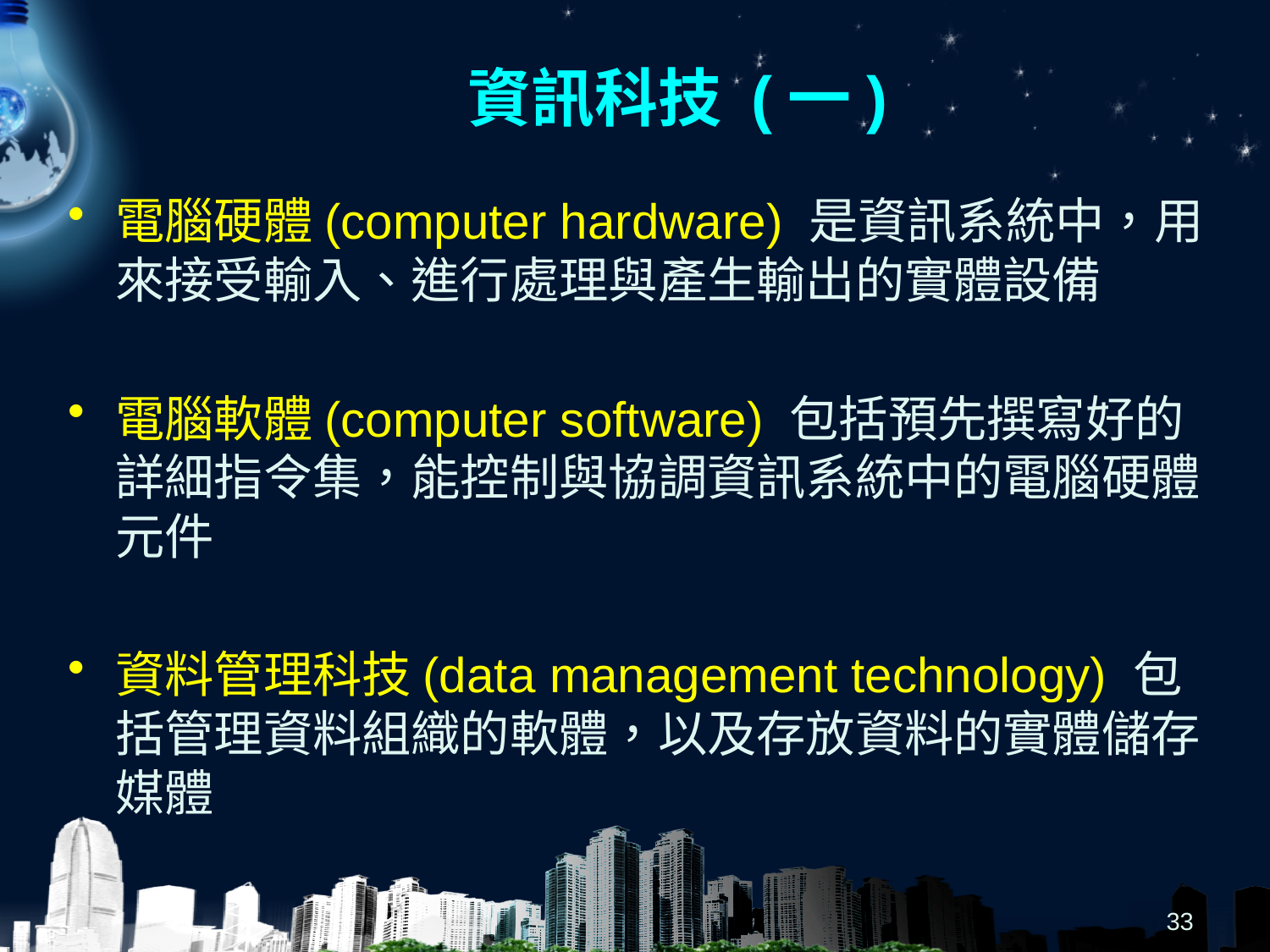

# 資訊科技 (一)
電腦硬體(computer hardware) 是資訊系統中，用來接受輸入、進行處理與產生輸出的實體設備

電腦軟體(computer software) 包括預先撰寫好的詳細指令集，能控制與協調資訊系統中的電腦硬體元件

資料管理科技(data management technology) 包括管理資料組織的軟體，以及存放資料的實體儲存媒體
33